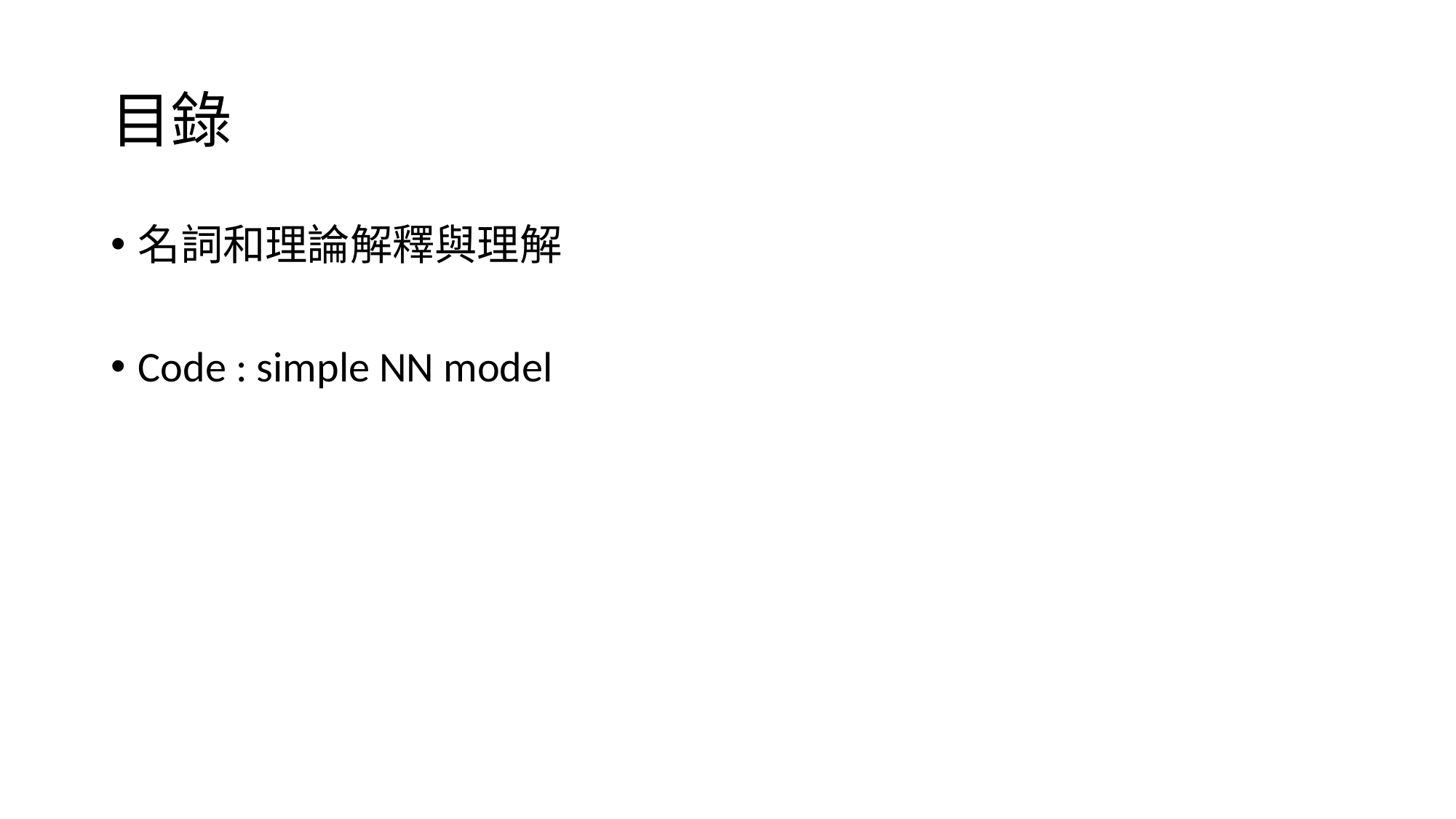

# 目錄
名詞和理論解釋與理解

Code : simple NN model